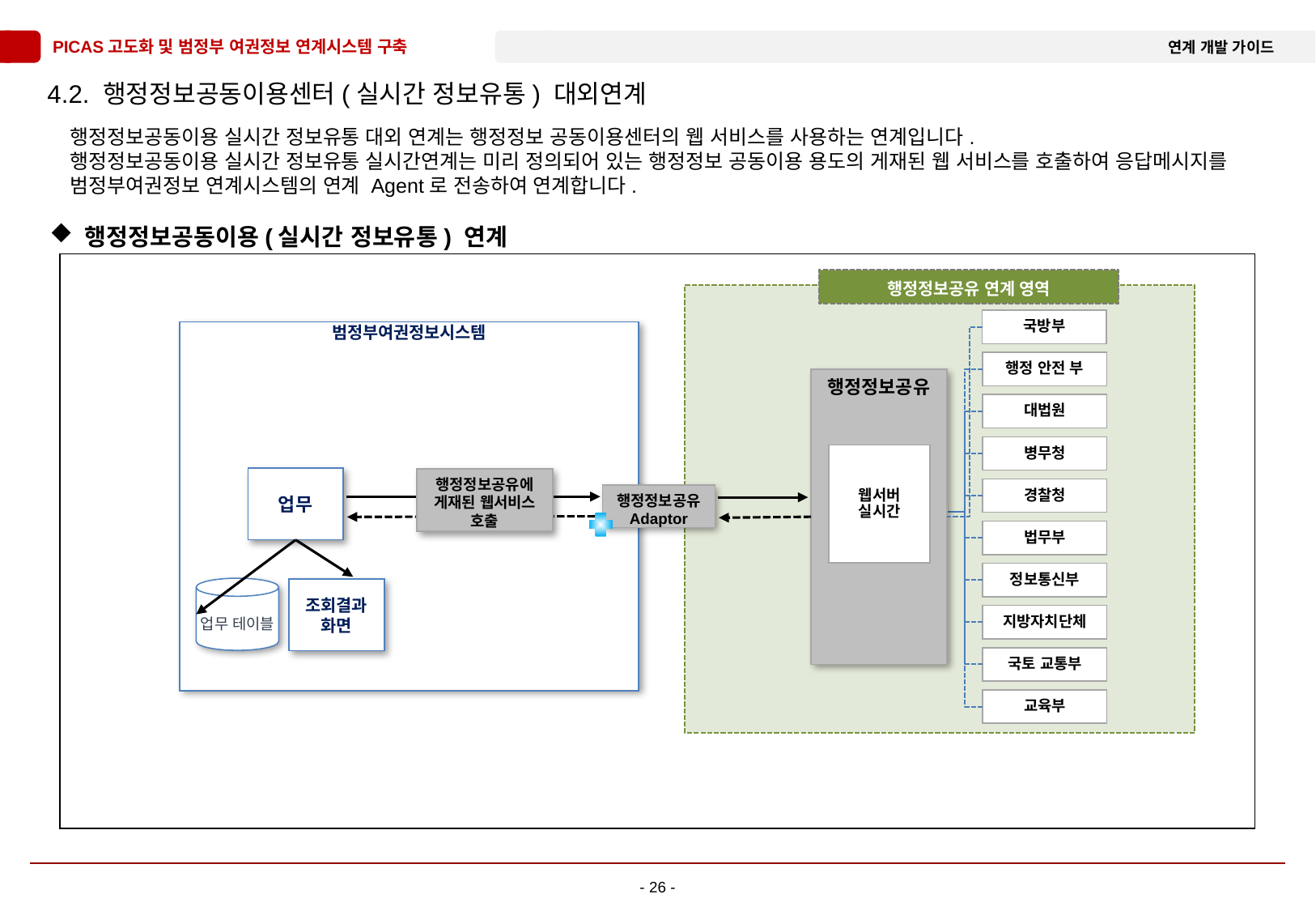

# 4.2. 행정정보공동이용센터(실시간 정보유통) 대외연계
행정정보공동이용 실시간 정보유통 대외 연계는 행정정보 공동이용센터의 웹 서비스를 사용하는 연계입니다.
행정정보공동이용 실시간 정보유통 실시간연계는 미리 정의되어 있는 행정정보 공동이용 용도의 게재된 웹 서비스를 호출하여 응답메시지를 범정부여권정보 연계시스템의 연계 Agent로 전송하여 연계합니다.
 행정정보공동이용(실시간 정보유통) 연계

행정정보공유 연계 영역

국방부
범정부여권정보시스템
행정 안전 부
행정정보공유
웹서버
실시간
대법원
병무청
업무
행정정보공유에 게재된 웹서비스 호출
경찰청
행정정보공유 Adaptor

법무부
정보통신부

업무 테이블
조회결과
화면
지방자치단체
국토 교통부
교육부